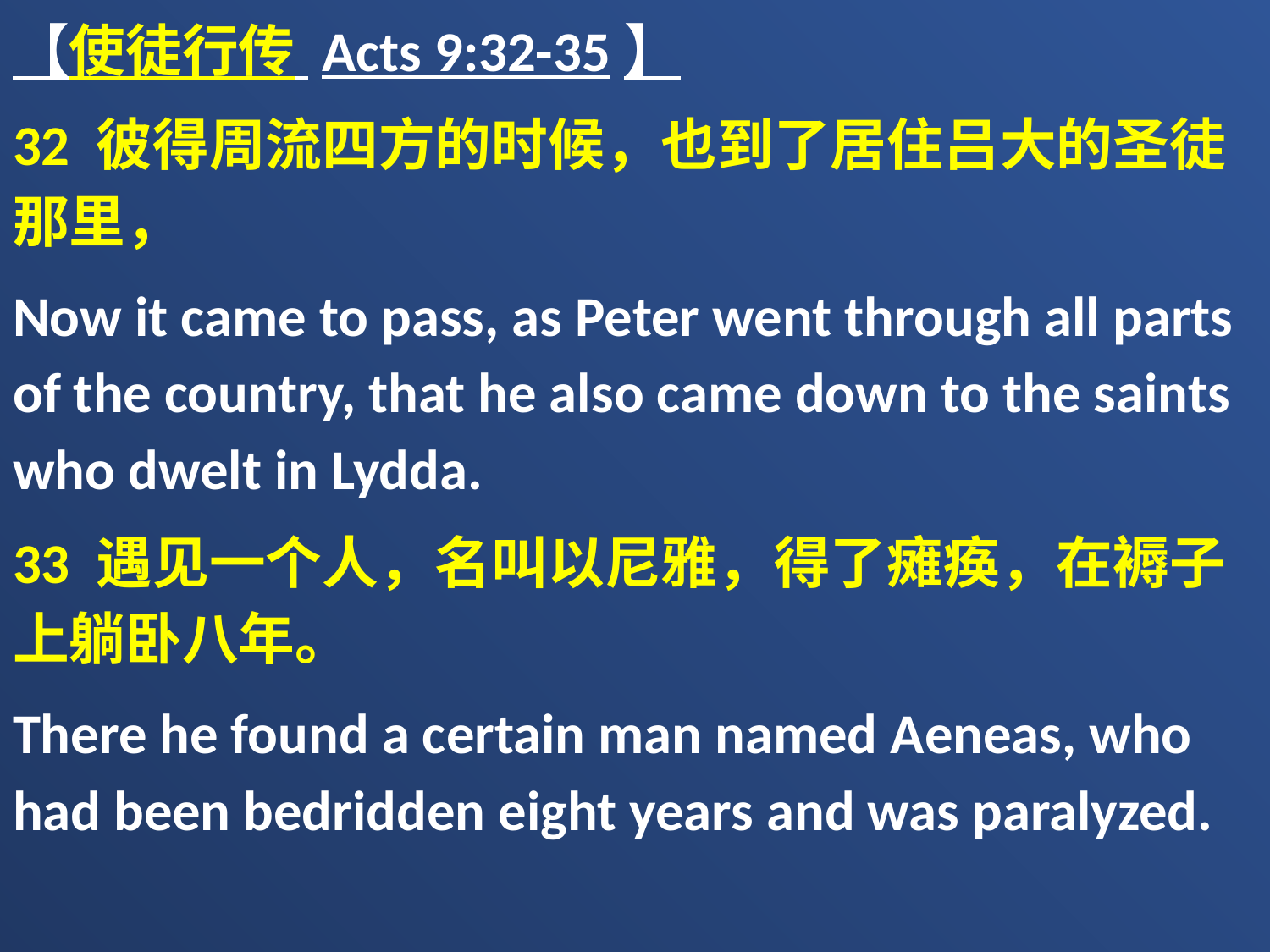

【使徒行传 Acts 9:32-35】
32 彼得周流四方的时候，也到了居住吕大的圣徒那里，
Now it came to pass, as Peter went through all parts of the country, that he also came down to the saints who dwelt in Lydda.
33 遇见一个人，名叫以尼雅，得了瘫痪，在褥子上躺卧八年。
There he found a certain man named Aeneas, who had been bedridden eight years and was paralyzed.